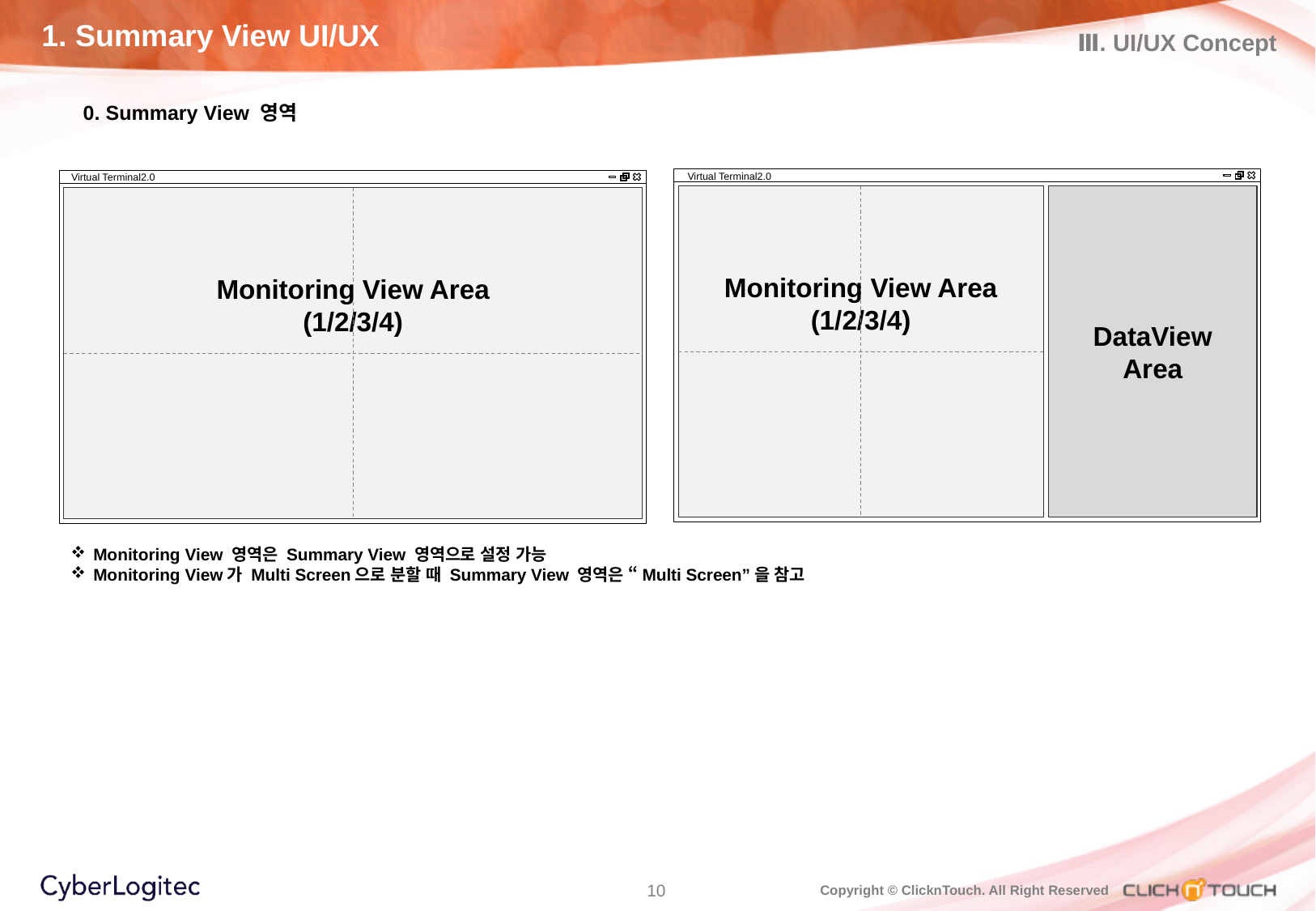

1. Summary View UI/UX
Ⅲ. UI/UX Concept
0. Summary View 영역

Virtual Terminal2.0

Monitoring View Area
(1/2/3/4)

DataView Area
0. Lay out

Virtual Terminal2.0

Monitoring View Area
(1/2/3/4)

0. Lay out

Monitoring View 영역은 Summary View 영역으로 설정 가능
Monitoring View가 Multi Screen으로 분할 때 Summary View 영역은 “Multi Screen”을 참고